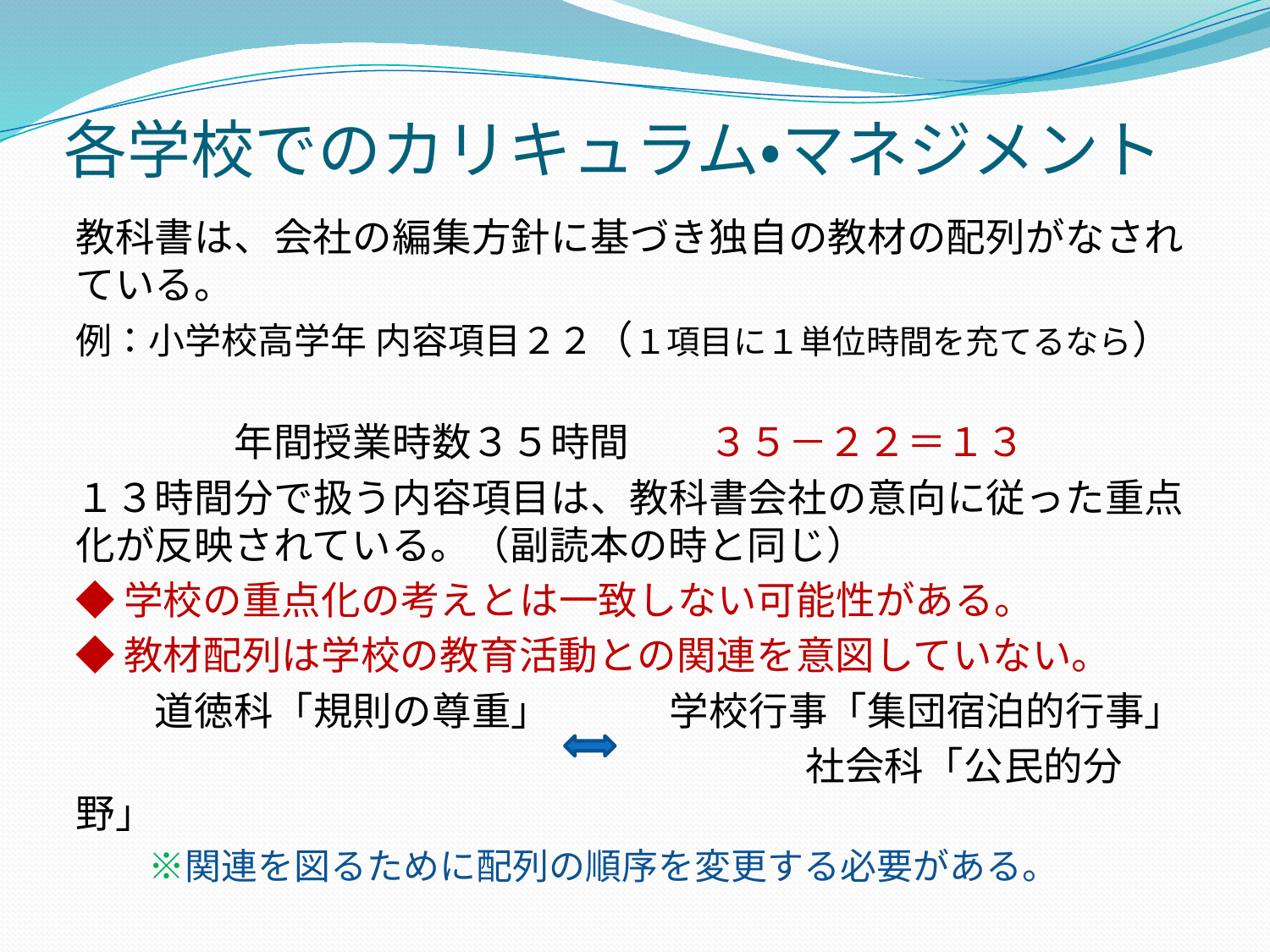

# 各学校でのカリキュラム・マネジメント
教科書は、会社の編集方針に基づき独自の教材の配列がなされている。
例：小学校高学年 内容項目２２（１項目に１単位時間を充てるなら）
　　　　年間授業時数３５時間　　３５－２２＝１３
１３時間分で扱う内容項目は、教科書会社の意向に従った重点化が反映されている。（副読本の時と同じ）
◆学校の重点化の考えとは一致しない可能性がある。
◆教材配列は学校の教育活動との関連を意図していない。
　　道徳科「規則の尊重」　　　学校行事「集団宿泊的行事」
　 　　　　　　　　　　　　　　　　　 社会科「公民的分野」
　　※関連を図るために配列の順序を変更する必要がある。